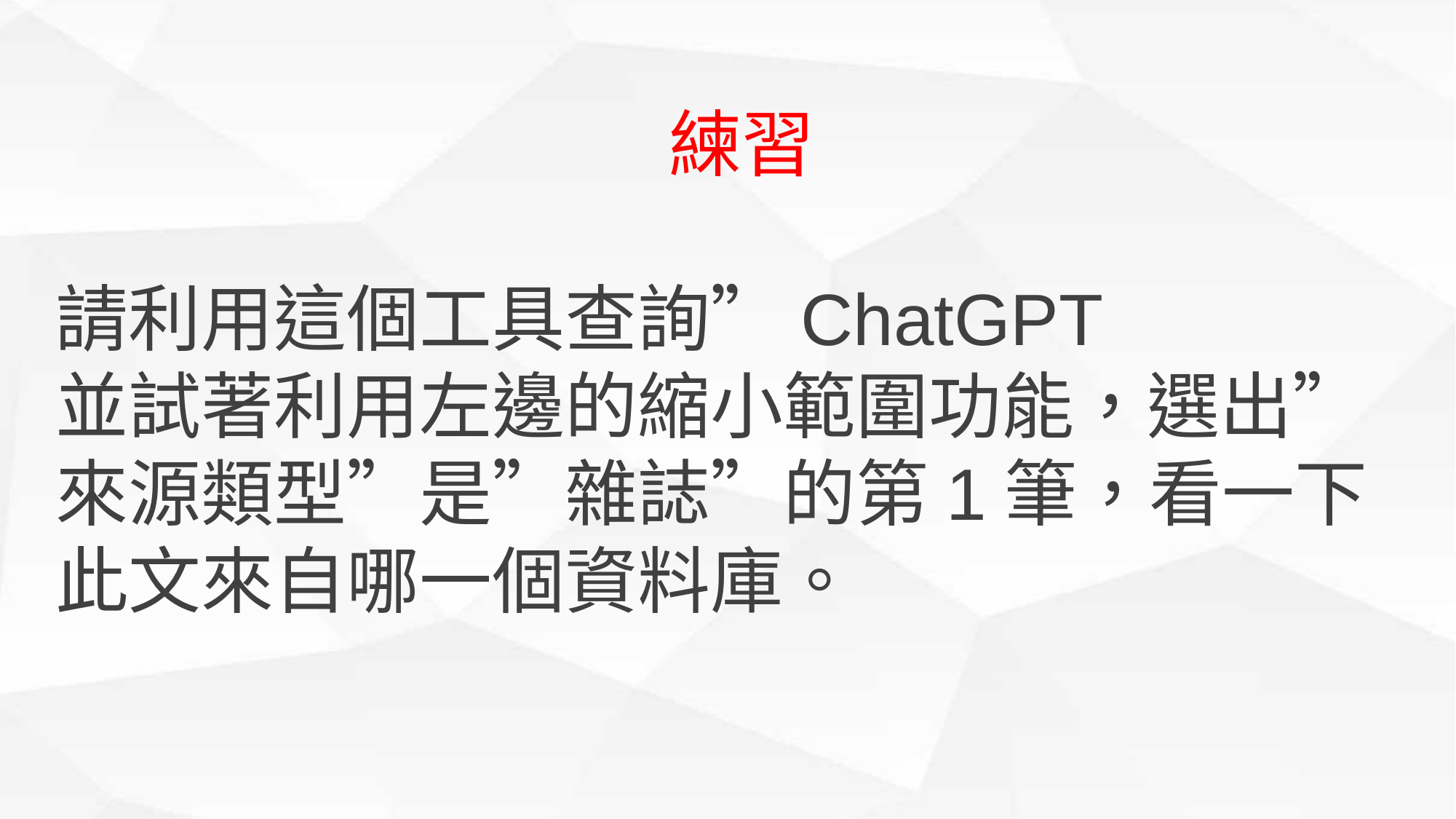

練習

請利用這個工具查詢”ChatGPT
並試著利用左邊的縮小範圍功能，選出”來源類型”是”雜誌”的第1筆，看一下此文來自哪一個資料庫。